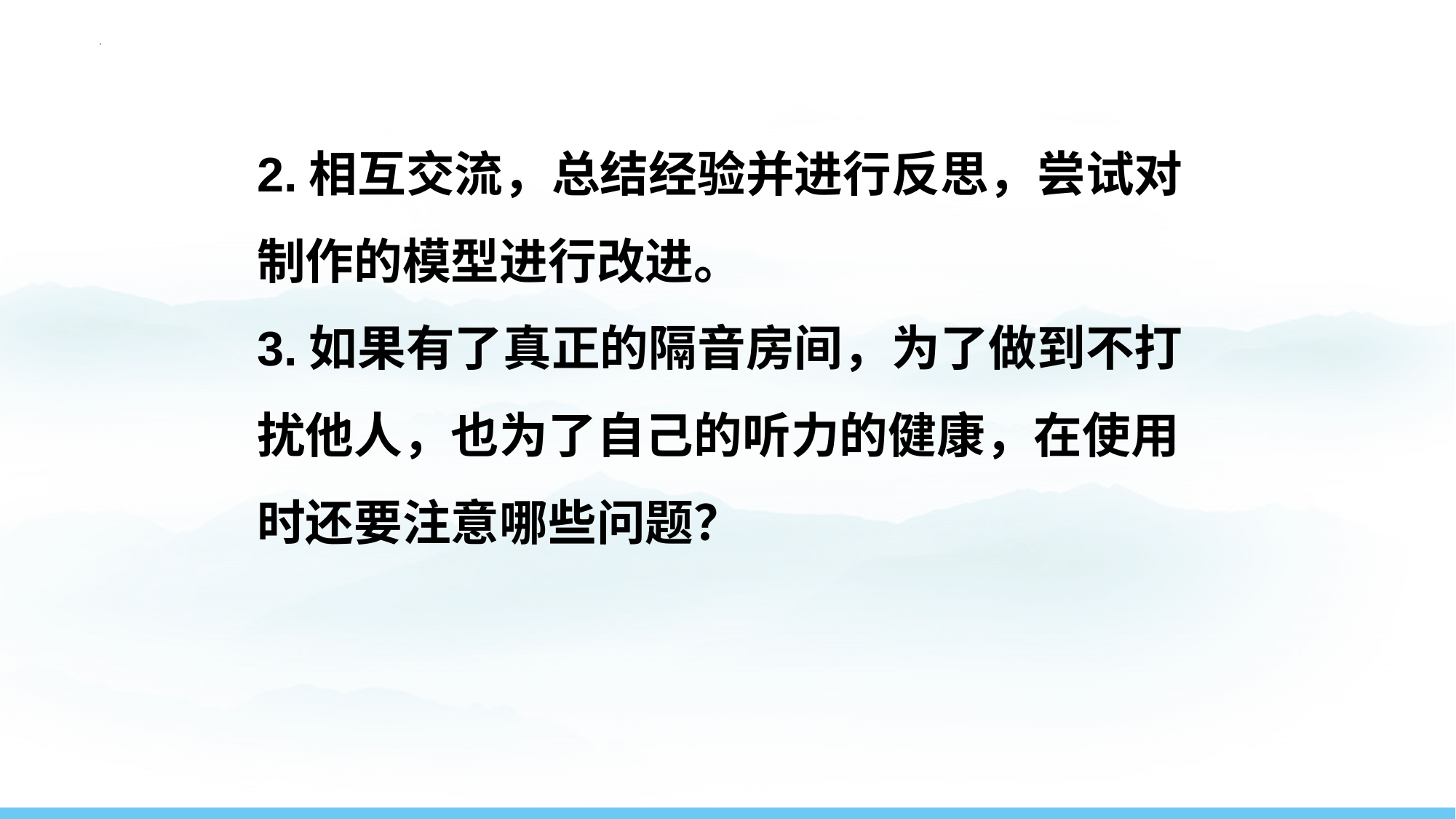

2.相互交流，总结经验并进行反思，尝试对制作的模型进行改进。
3.如果有了真正的隔音房间，为了做到不打扰他人，也为了自己的听力的健康，在使用时还要注意哪些问题？